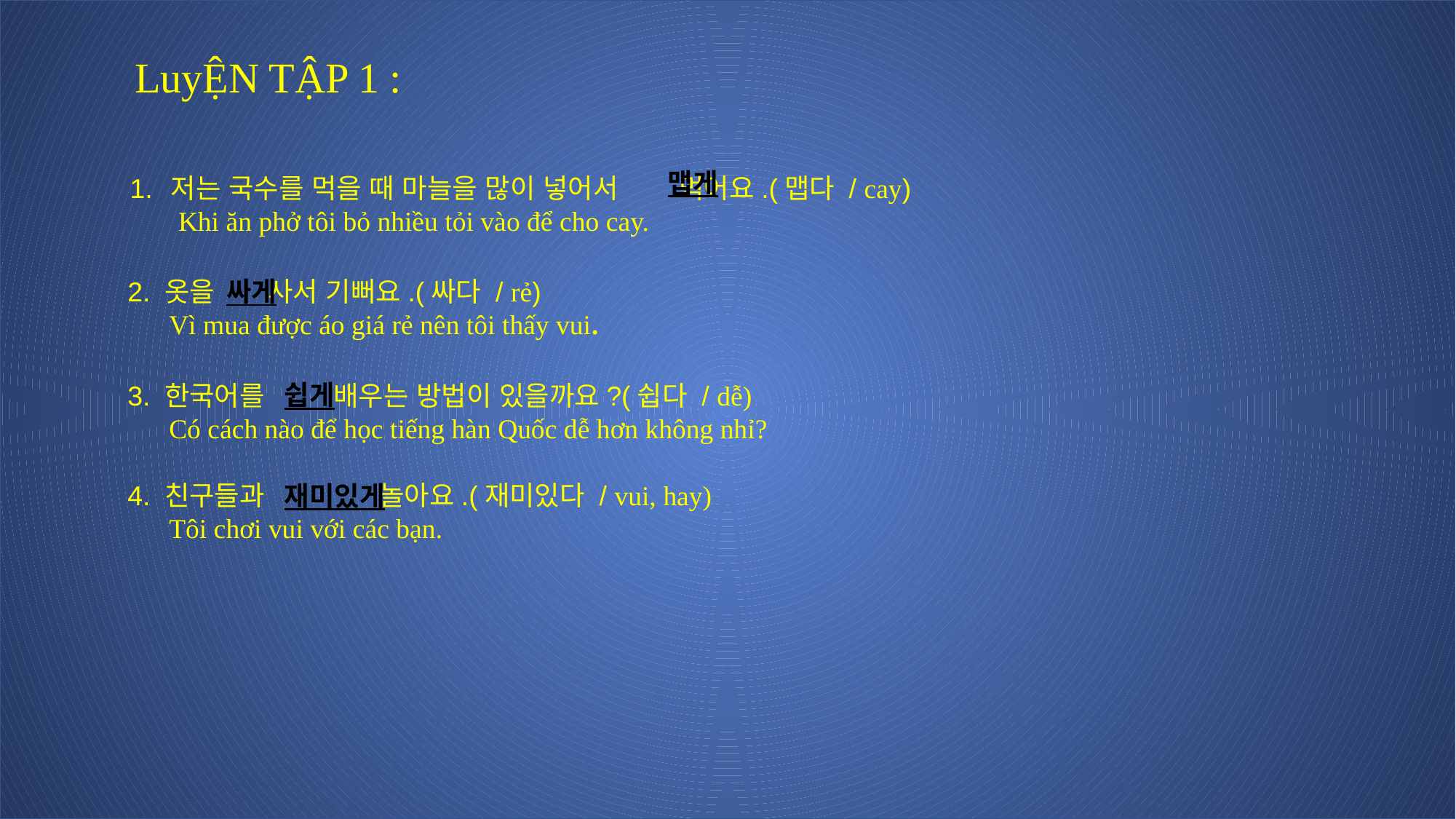

LuyỆN TẬP 1 :

맵게
저는 국수를 먹을 때 마늘을 많이 넣어서        먹어요.(맵다 / cay)
       Khi ăn phở tôi bỏ nhiều tỏi vào để cho cay.
싸게
2. 옷을       사서 기뻐요.(싸다 / rẻ)
      Vì mua được áo giá rẻ nên tôi thấy vui.
쉽게
3. 한국어를         배우는 방법이 있을까요?(쉽다 / dễ)
      Có cách nào để học tiếng hàn Quốc dễ hơn không nhỉ?
4. 친구들과               놀아요.(재미있다 / vui, hay)
      Tôi chơi vui với các bạn.
재미있게